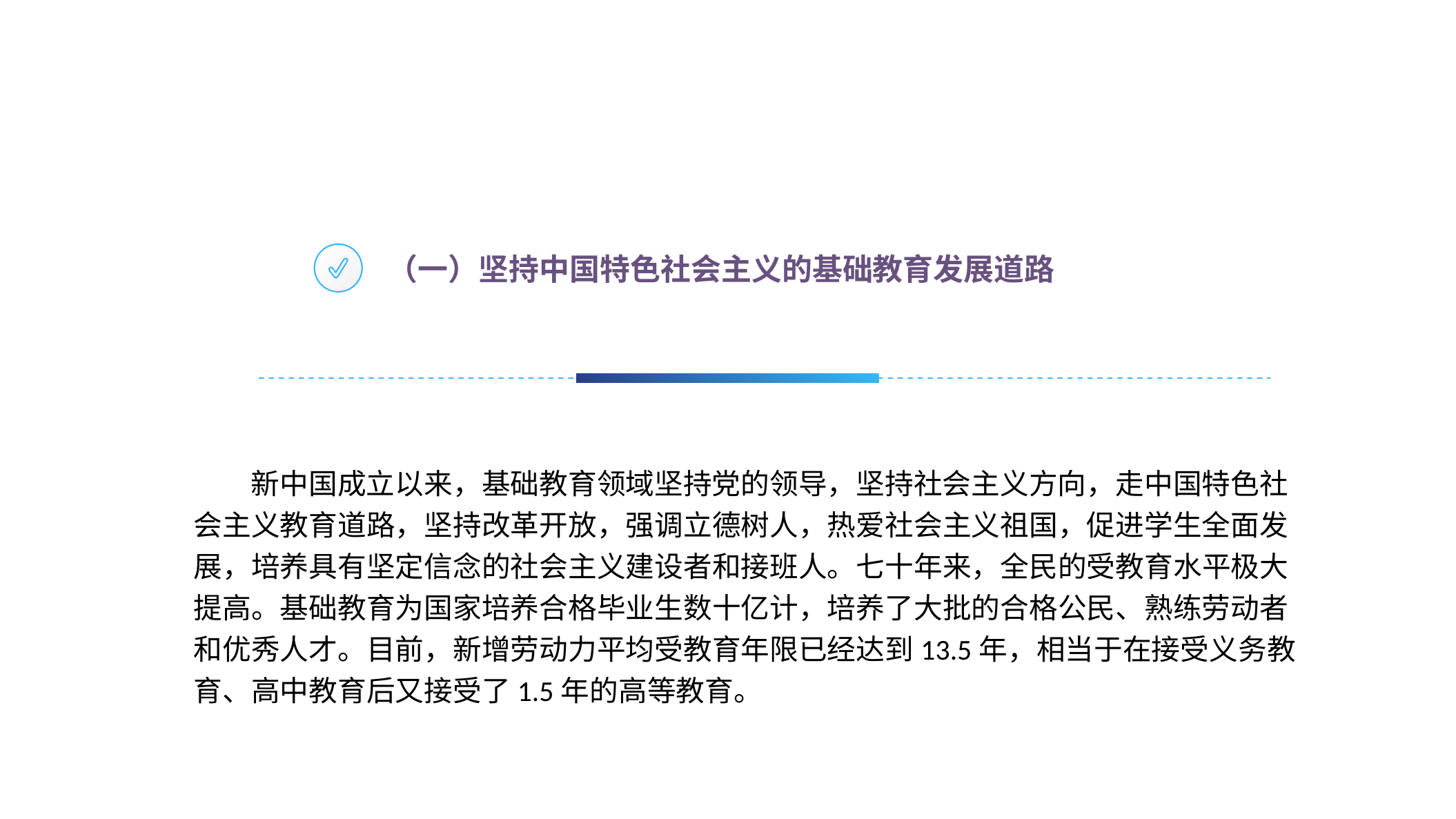

（一）坚持中国特色社会主义的基础教育发展道路

新中国成立以来，基础教育领域坚持党的领导，坚持社会主义方向，走中国特色社会主义教育道路，坚持改革开放，强调立德树人，热爱社会主义祖国，促进学生全面发展，培养具有坚定信念的社会主义建设者和接班人。七十年来，全民的受教育水平极大提高。基础教育为国家培养合格毕业生数十亿计，培养了大批的合格公民、熟练劳动者和优秀人才。目前，新增劳动力平均受教育年限已经达到13.5年，相当于在接受义务教育、高中教育后又接受了1.5年的高等教育。